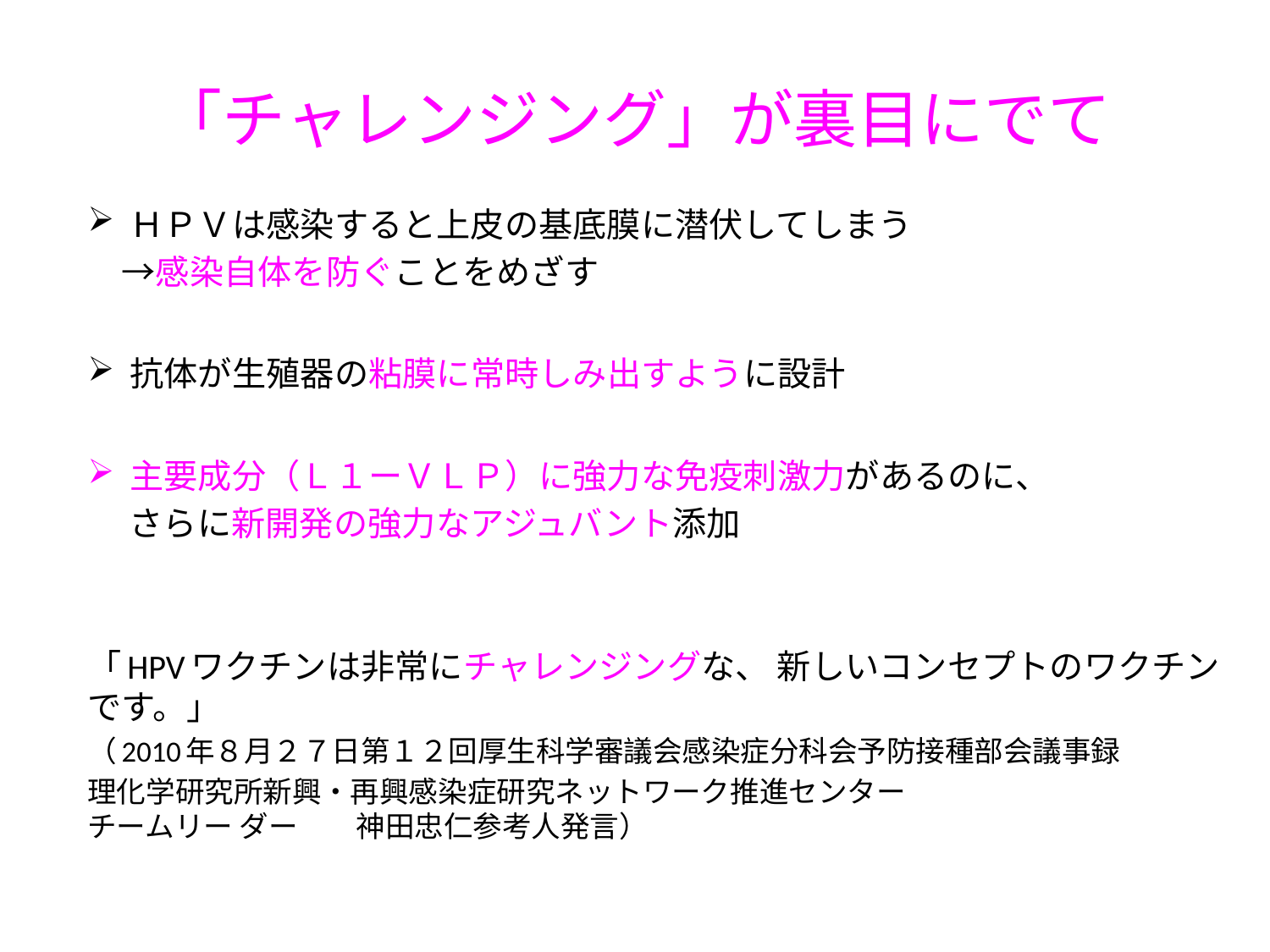

# 「チャレンジング」が裏目にでて
ＨＰＶは感染すると上皮の基底膜に潜伏してしまう
　→感染自体を防ぐことをめざす

抗体が生殖器の粘膜に常時しみ出すように設計

主要成分（Ｌ１ーＶＬＰ）に強力な免疫刺激力があるのに、
　 さらに新開発の強力なアジュバント添加

「HPVワクチンは非常にチャレンジングな、 新しいコンセプトのワクチンです。」
（2010年８月２７日第１２回厚生科学審議会感染症分科会予防接種部会議事録
理化学研究所新興・再興感染症研究ネットワーク推進センター
チームリー ダー　　神田忠仁参考人発言）